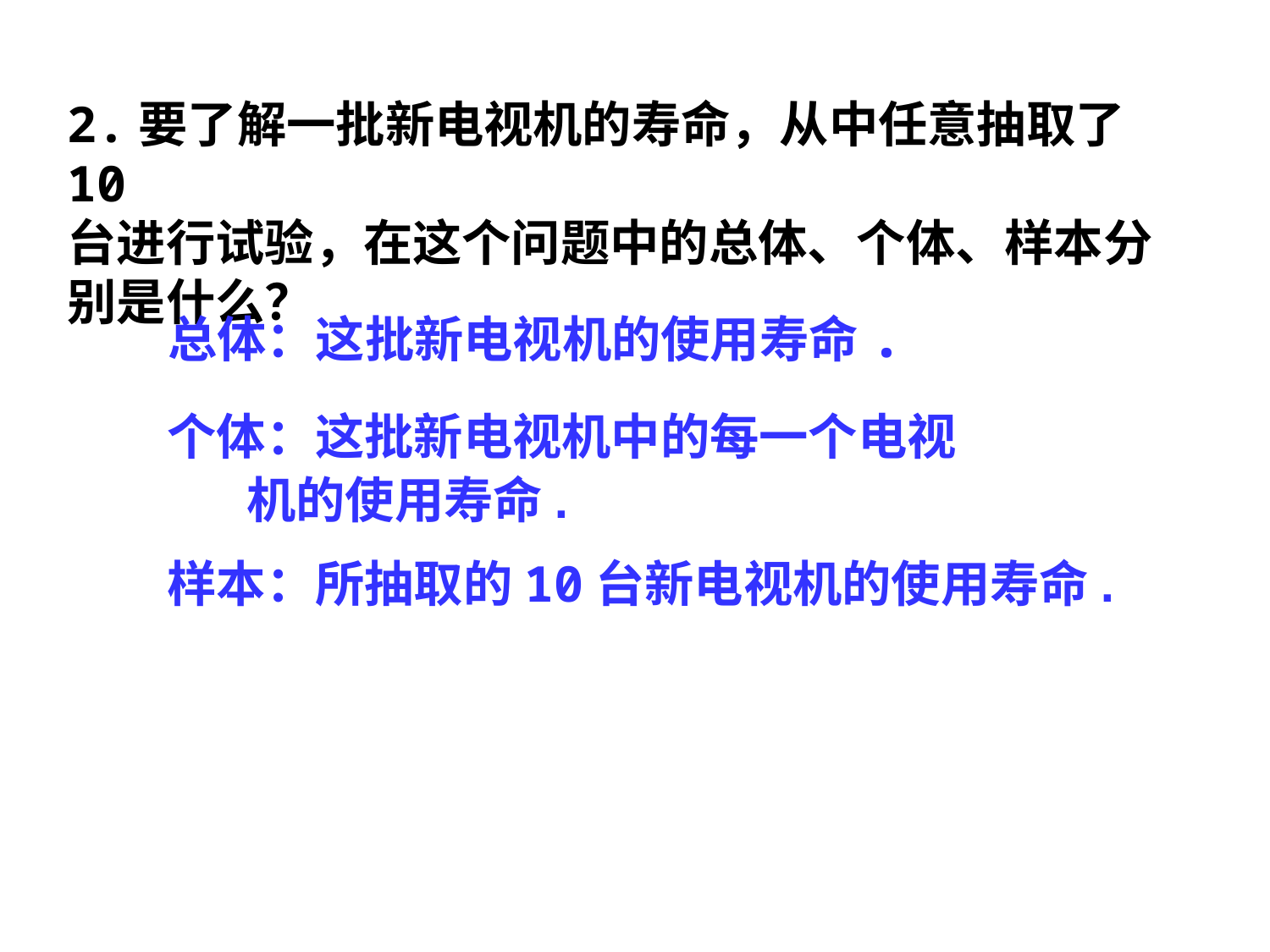

2.要了解一批新电视机的寿命，从中任意抽取了10
台进行试验，在这个问题中的总体、个体、样本分别是什么？
总体：这批新电视机的使用寿命.

个体：这批新电视机中的每一个电视
      机的使用寿命.

样本：所抽取的10台新电视机的使用寿命.